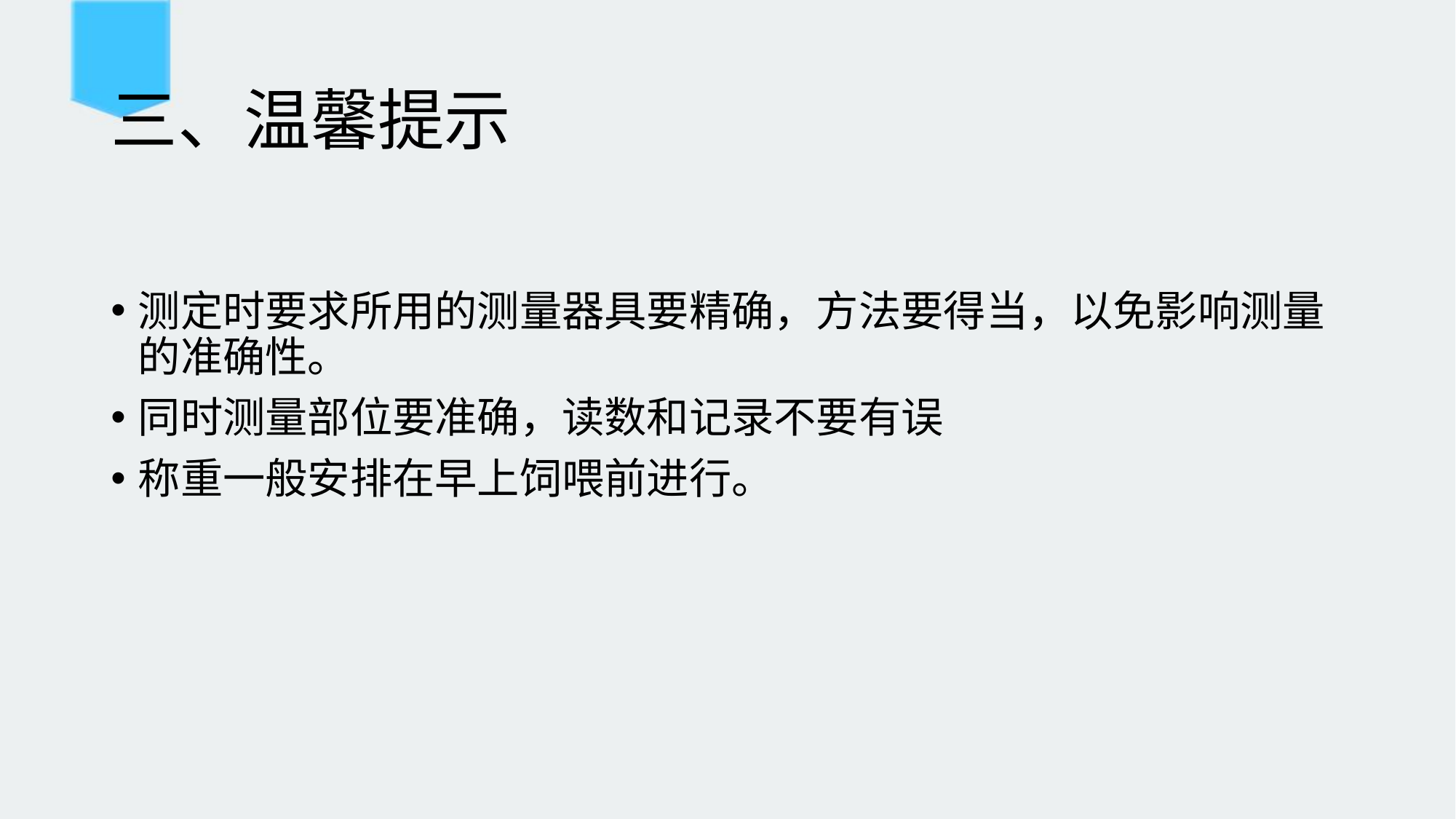

# 三、温馨提示

测定时要求所用的测量器具要精确，方法要得当，以免影响测量的准确性。
同时测量部位要准确，读数和记录不要有误
称重一般安排在早上饲喂前进行。